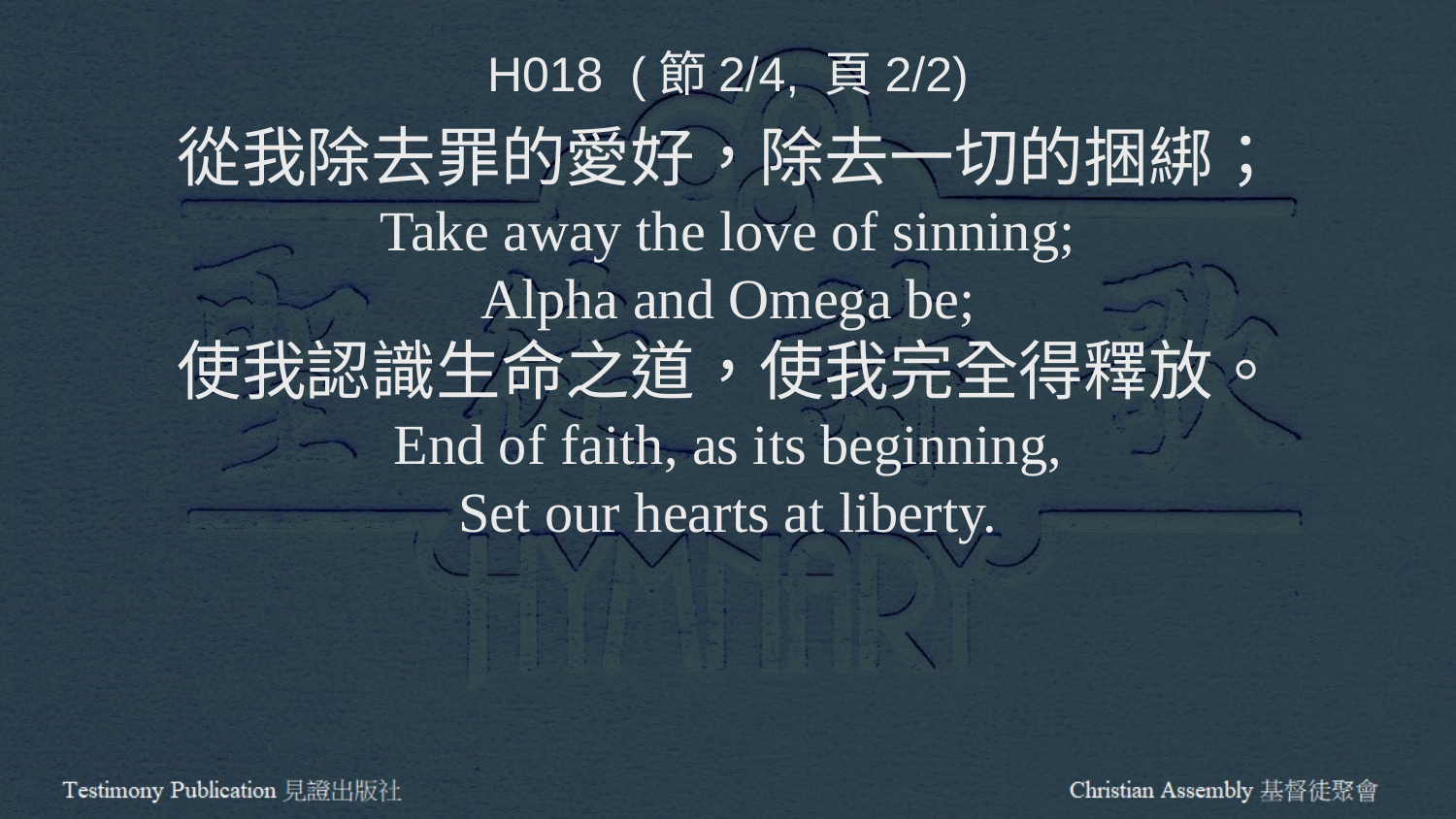

H018  (節2/4, 頁2/2)
從我除去罪的愛好，除去一切的捆綁；
Take away the love of sinning;
Alpha and Omega be;
使我認識生命之道，使我完全得釋放。
End of faith, as its beginning,
Set our hearts at liberty.